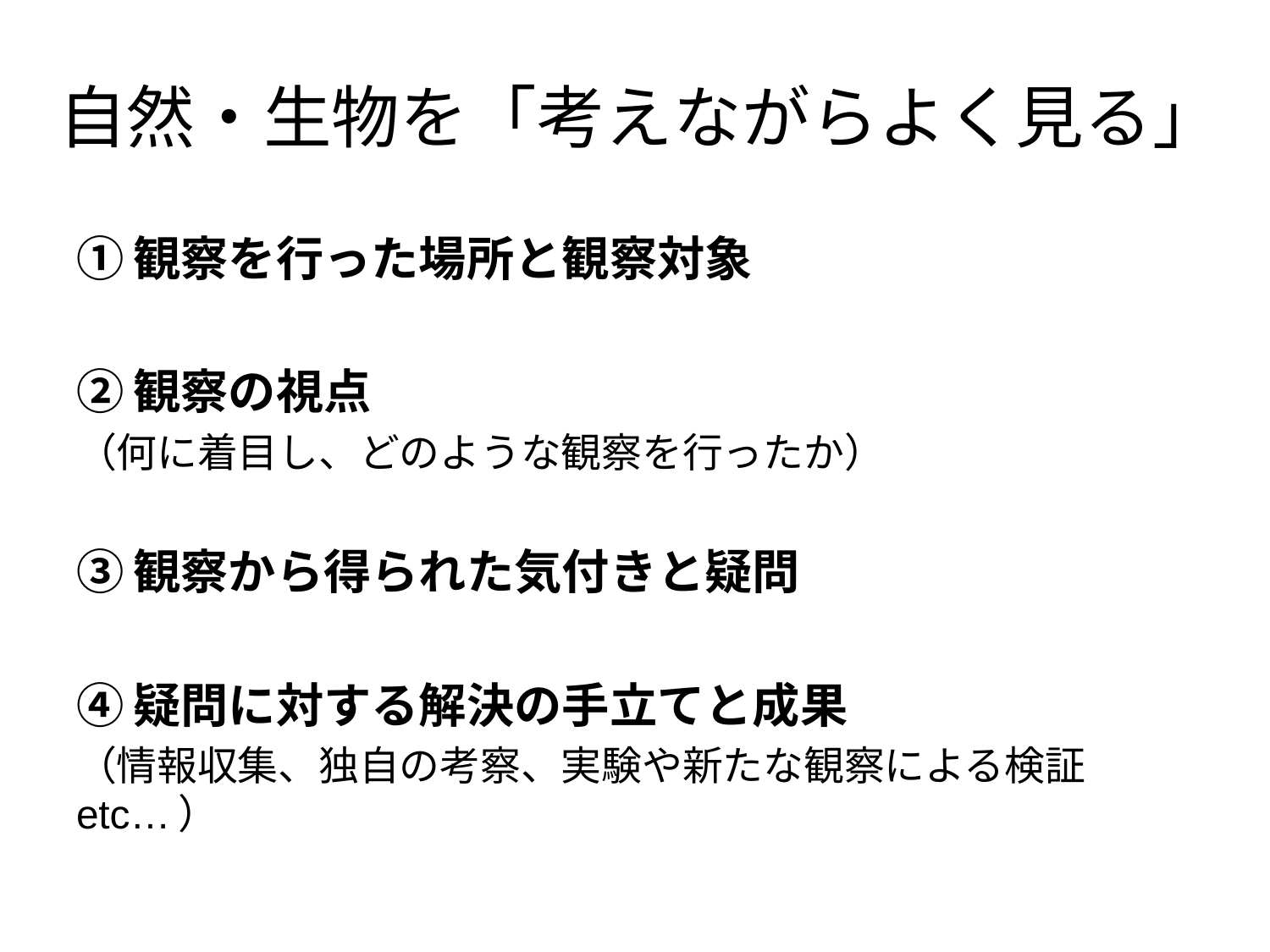

# 自然・生物を「考えながらよく見る」
①観察を行った場所と観察対象

②観察の視点
（何に着目し、どのような観察を行ったか）

③観察から得られた気付きと疑問

④疑問に対する解決の手立てと成果
（情報収集、独自の考察、実験や新たな観察による検証etc…）